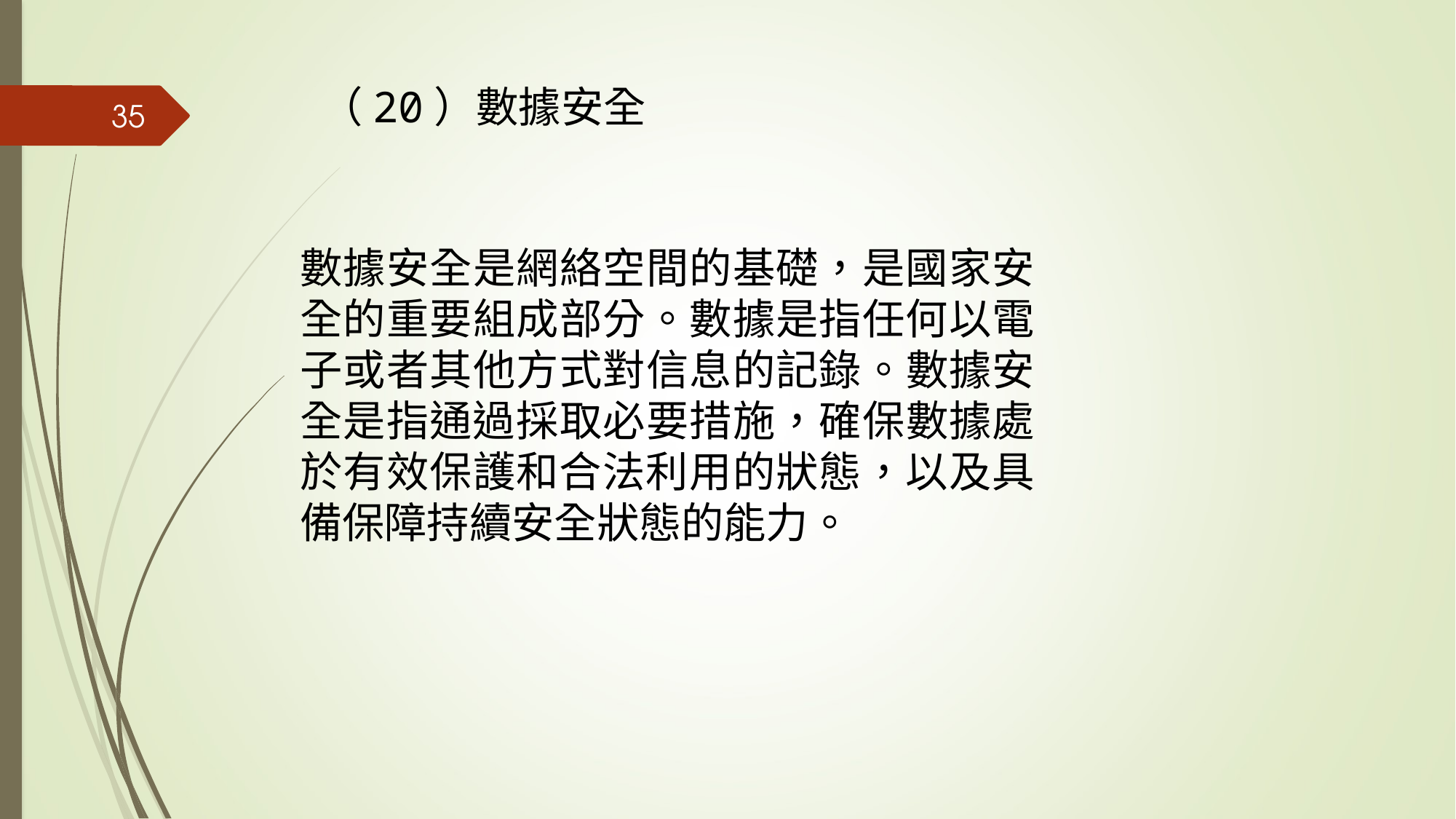

# （20）數據安全
35
數據安全是網絡空間的基礎，是國家安全的重要組成部分。數據是指任何以電子或者其他方式對信息的記錄。數據安全是指通過採取必要措施，確保數據處於有效保護和合法利用的狀態，以及具備保障持續安全狀態的能力。